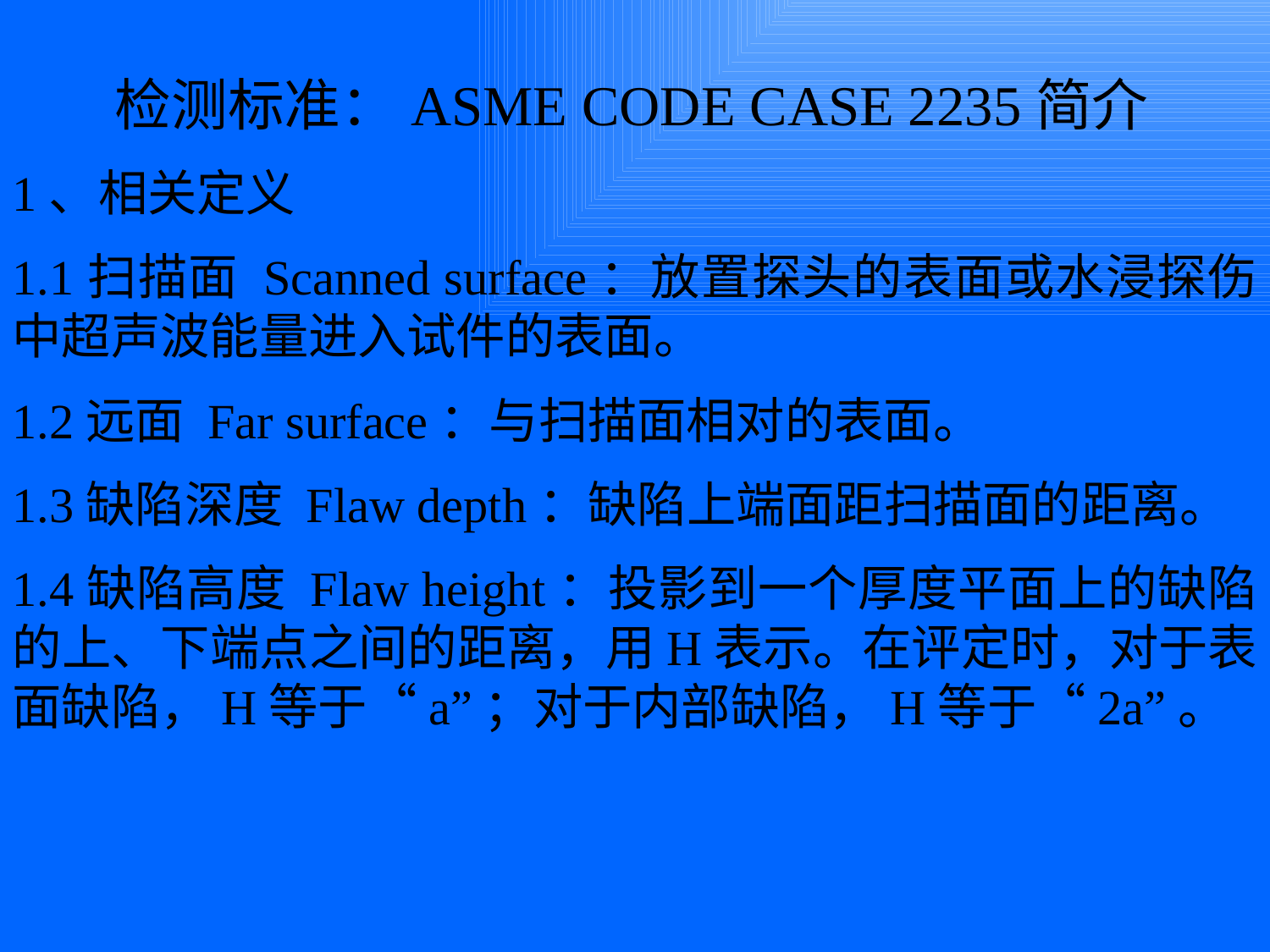

检测标准：ASME CODE CASE 2235简介
1、相关定义
1.1扫描面 Scanned surface：放置探头的表面或水浸探伤中超声波能量进入试件的表面。
1.2远面 Far surface：与扫描面相对的表面。
1.3缺陷深度 Flaw depth：缺陷上端面距扫描面的距离。
1.4缺陷高度 Flaw height：投影到一个厚度平面上的缺陷的上、下端点之间的距离，用H表示。在评定时，对于表面缺陷，H等于“a”；对于内部缺陷，H等于“2a”。